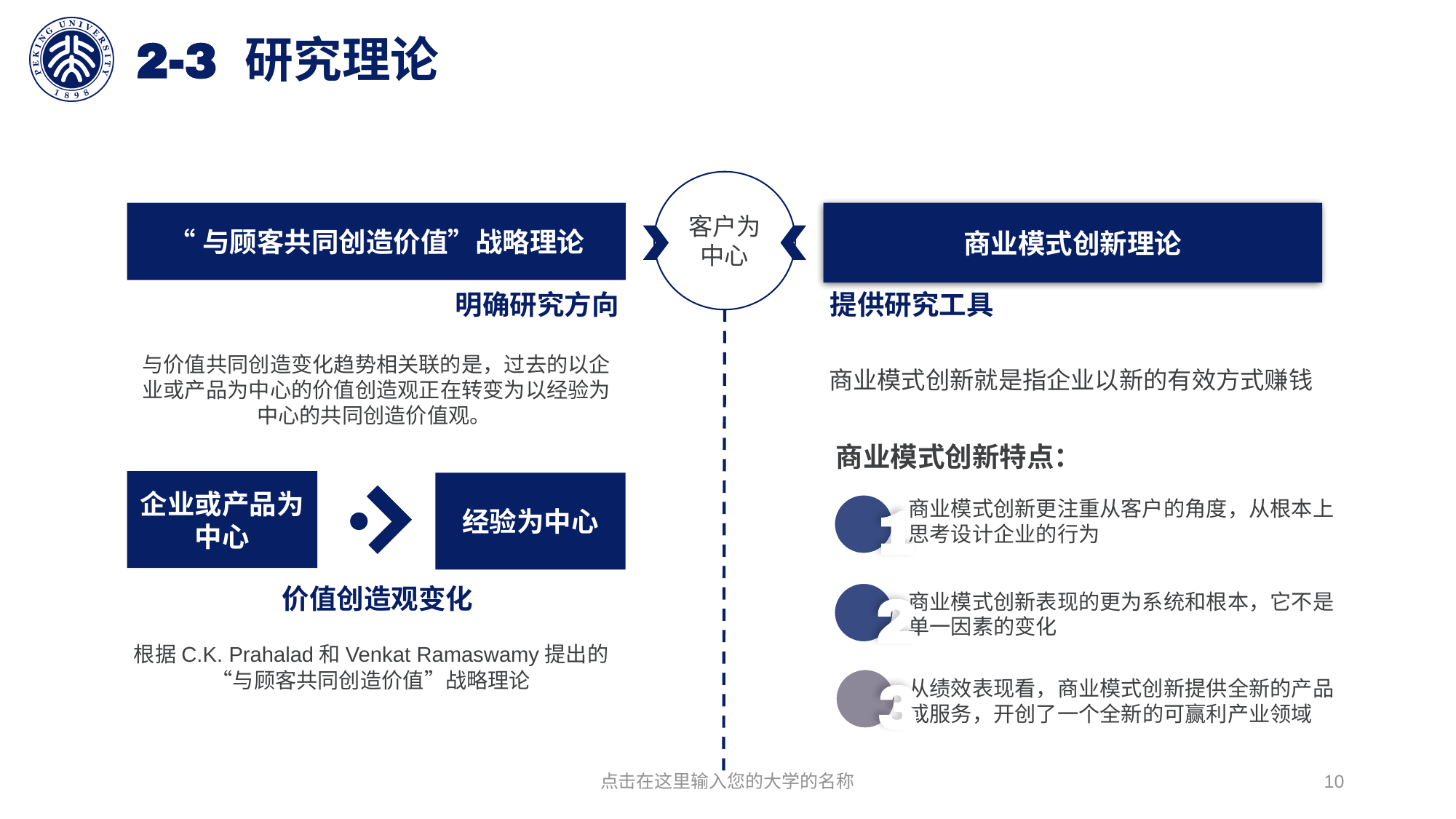

# 2-3 研究理论
客户为中心
“与顾客共同创造价值”战略理论
商业模式创新理论

明确研究方向
提供研究工具
与价值共同创造变化趋势相关联的是，过去的以企业或产品为中心的价值创造观正在转变为以经验为中心的共同创造价值观。
商业模式创新就是指企业以新的有效方式赚钱
商业模式创新特点：
企业或产品为中心
经验为中心
1

商业模式创新更注重从客户的角度，从根本上思考设计企业的行为

价值创造观变化
2

商业模式创新表现的更为系统和根本，它不是单一因素的变化
根据C.K. Prahalad和Venkat Ramaswamy提出的“与顾客共同创造价值”战略理论
3

从绩效表现看，商业模式创新提供全新的产品或服务，开创了一个全新的可赢利产业领域
点击在这里输入您的大学的名称
10